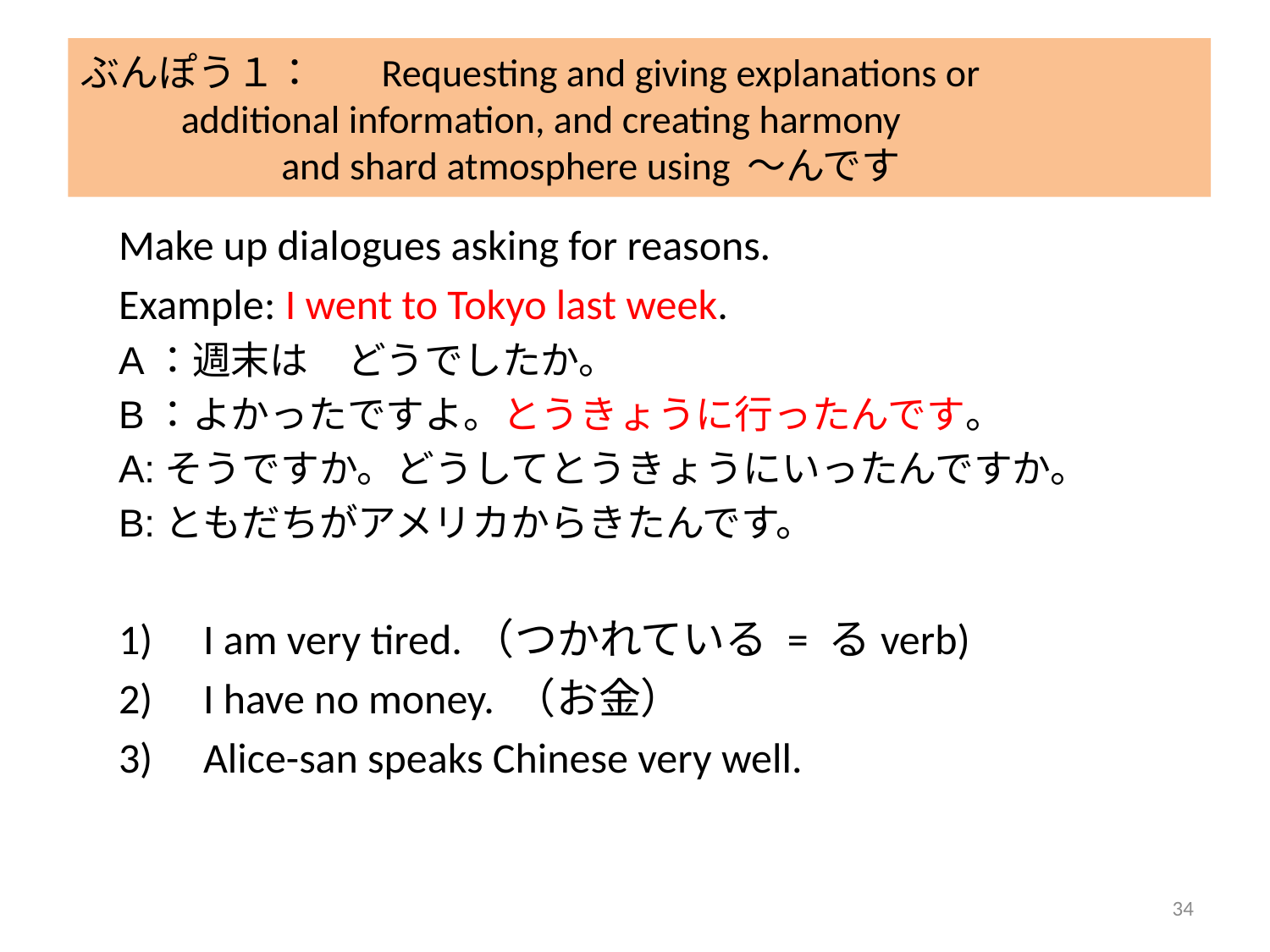

ぶんぽう１：	Requesting and giving explanations or
				additional information, and creating harmony
			 	and shard atmosphere using ～んです
Make up dialogues asking for reasons.
Example: I went to Tokyo last week.
A：週末は　どうでしたか。
B：よかったですよ。とうきょうに行ったんです。
A:そうですか。どうしてとうきょうにいったんですか。
B:ともだちがアメリカからきたんです。

I am very tired.（つかれている = るverb)
I have no money. （お金）
Alice-san speaks Chinese very well.
34